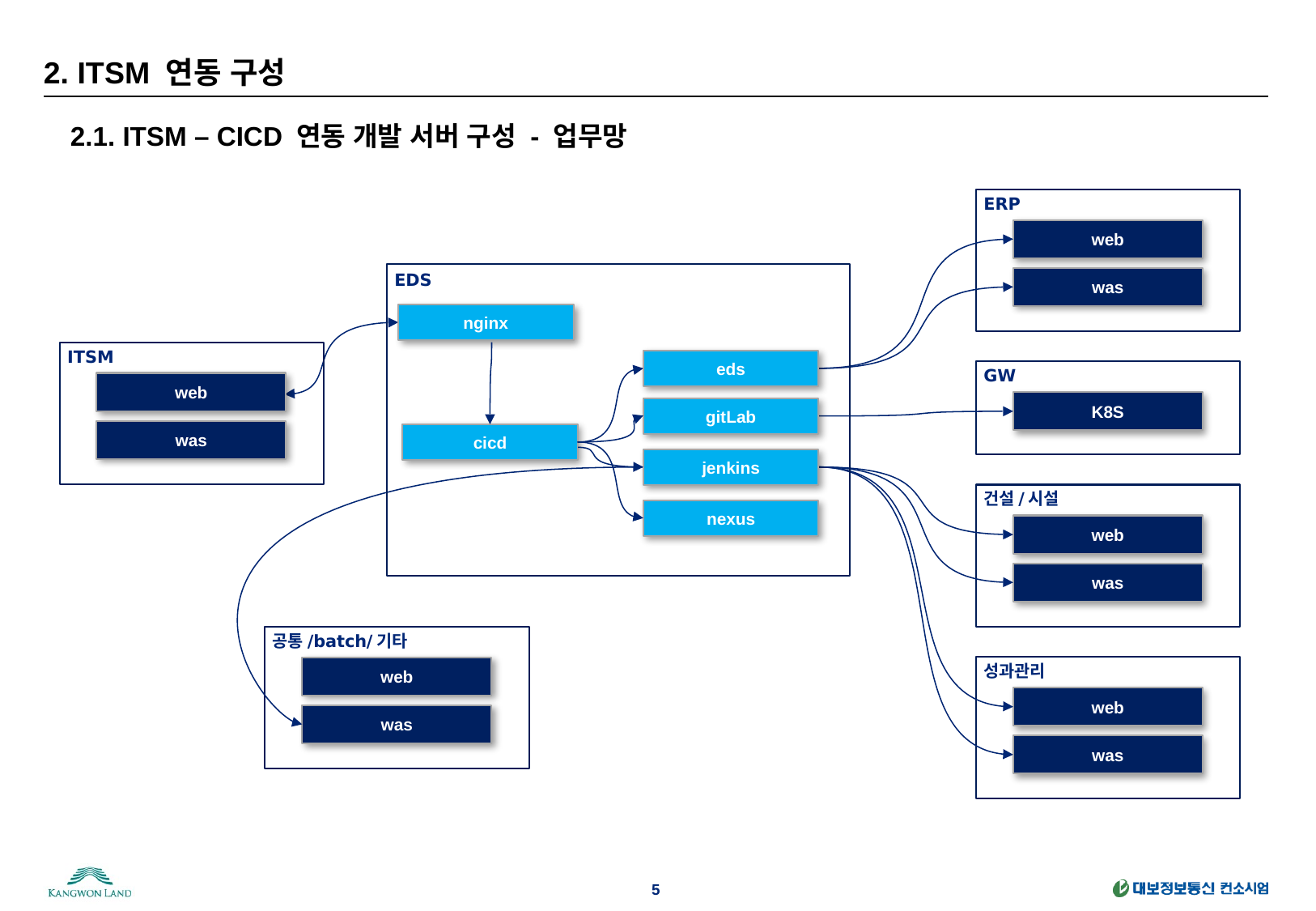

# 2. ITSM 연동 구성
2.1. ITSM – CICD 연동 개발 서버 구성 - 업무망

ERP
web
was

EDS
nginx
eds
gitLab
cicd
jenkins
nexus

ITSM
web
was

GW
K8S

건설/시설
web
was

공통/batch/기타
web
was

성과관리
web
was
5